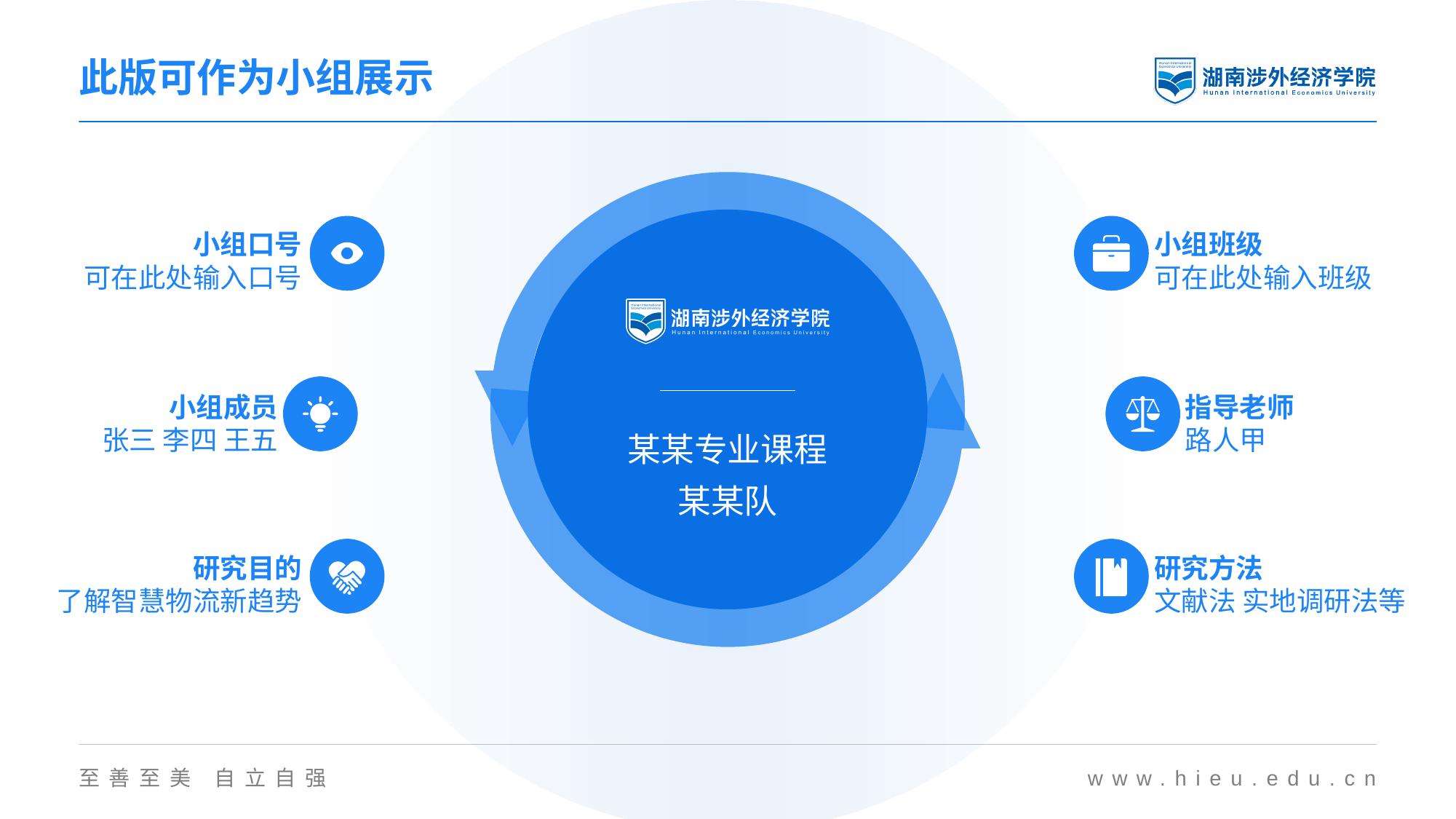

此版可作为小组展示
小组口号
小组班级
可在此处输入口号
可在此处输入班级
小组成员
指导老师
张三 李四 王五
路人甲
某某专业课程
某某队
研究目的
研究方法
了解智慧物流新趋势
文献法 实地调研法等